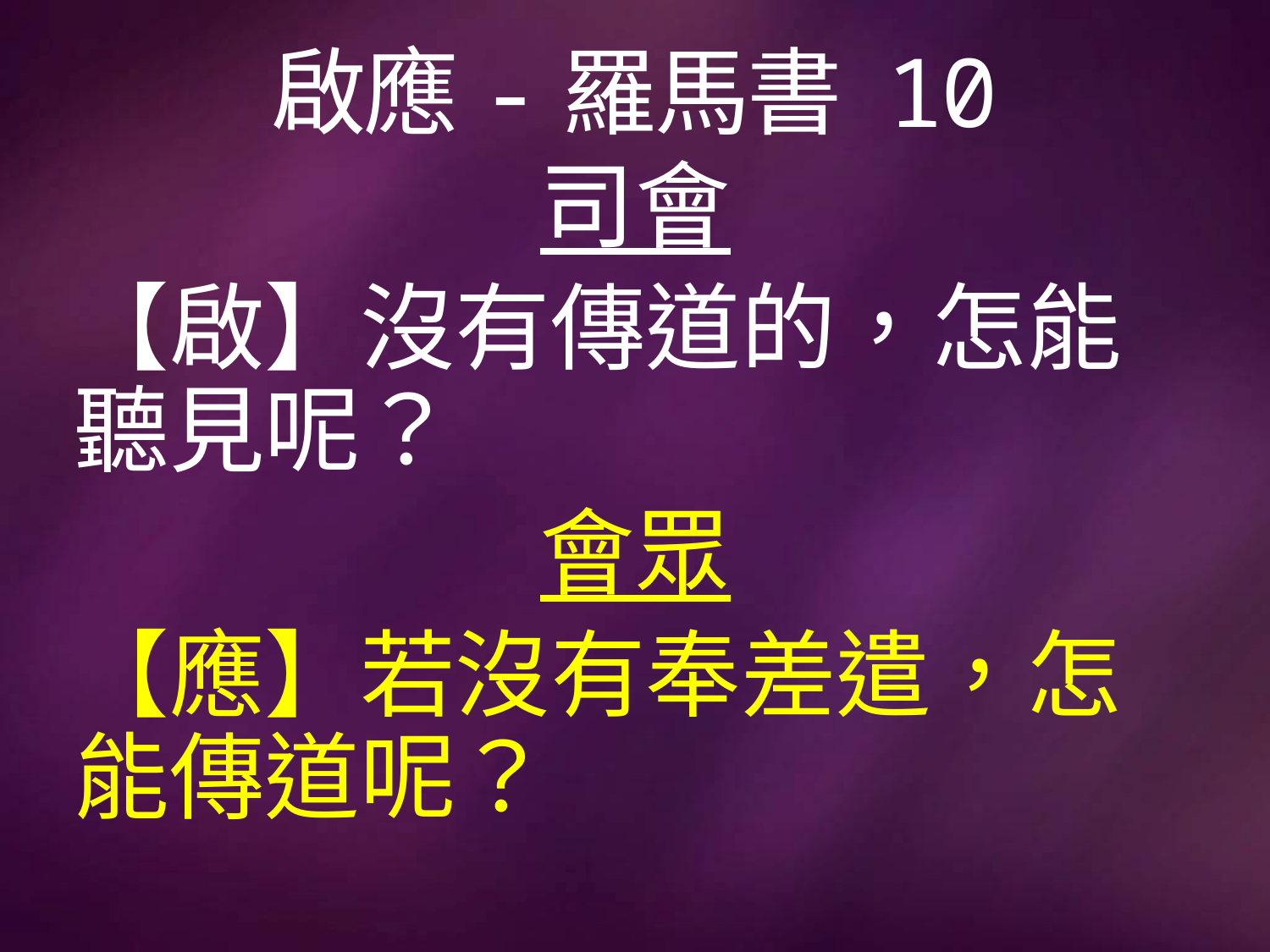

# 啟應-羅馬書 10
司會
【啟】沒有傳道的，怎能聽見呢？
會眾
【應】若沒有奉差遣，怎能傳道呢？